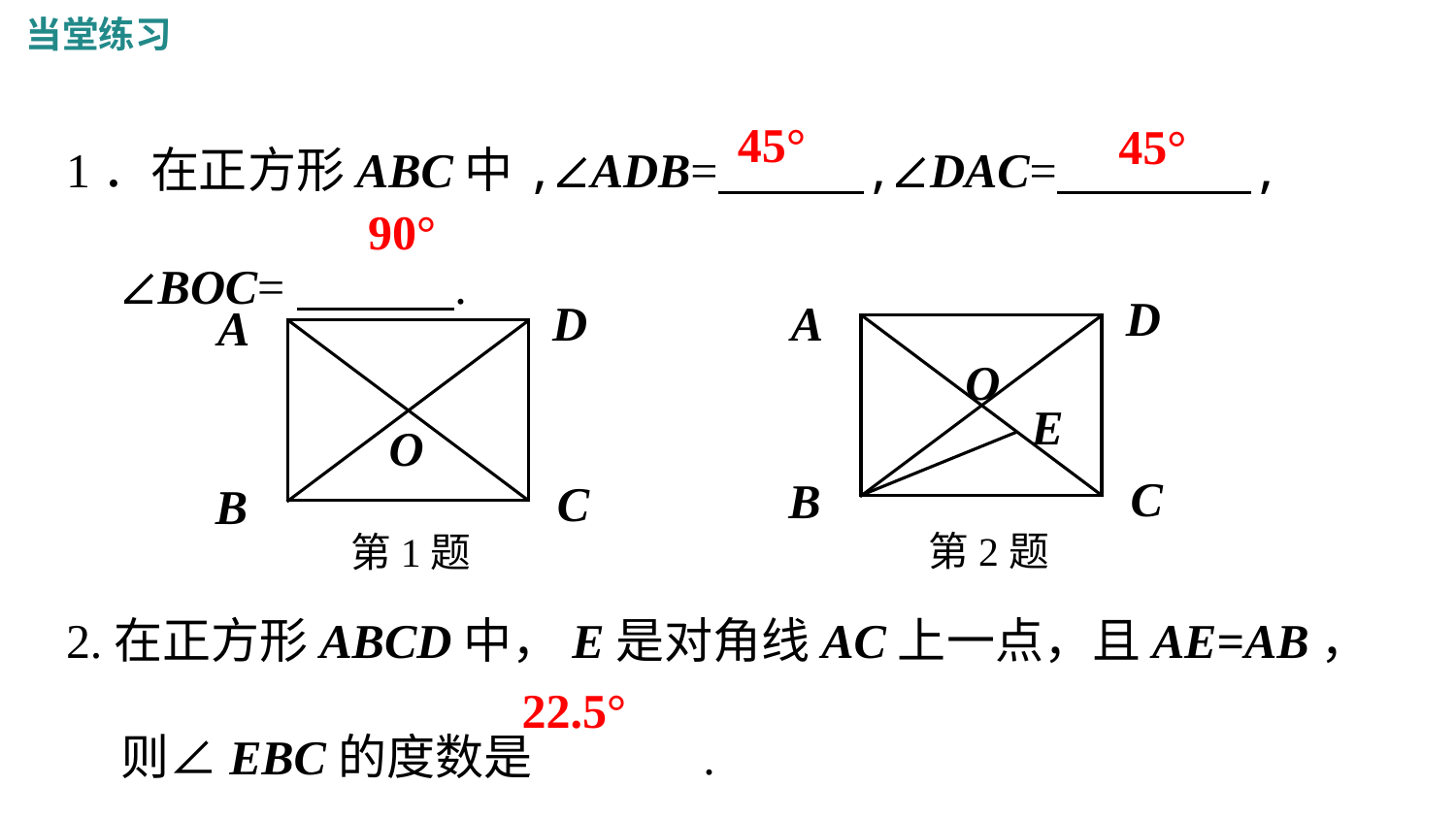

当堂练习
1．在正方形ABC中,∠ADB=            ,∠DAC=                , ∠BOC=              .

2.在正方形ABCD中，E是对角线AC上一点，且AE=AB，则∠EBC的度数是 		.
45°
45°
90°
D
A

O
E

C
B
D
A

O
C
B
第2题
第1题
22.5°